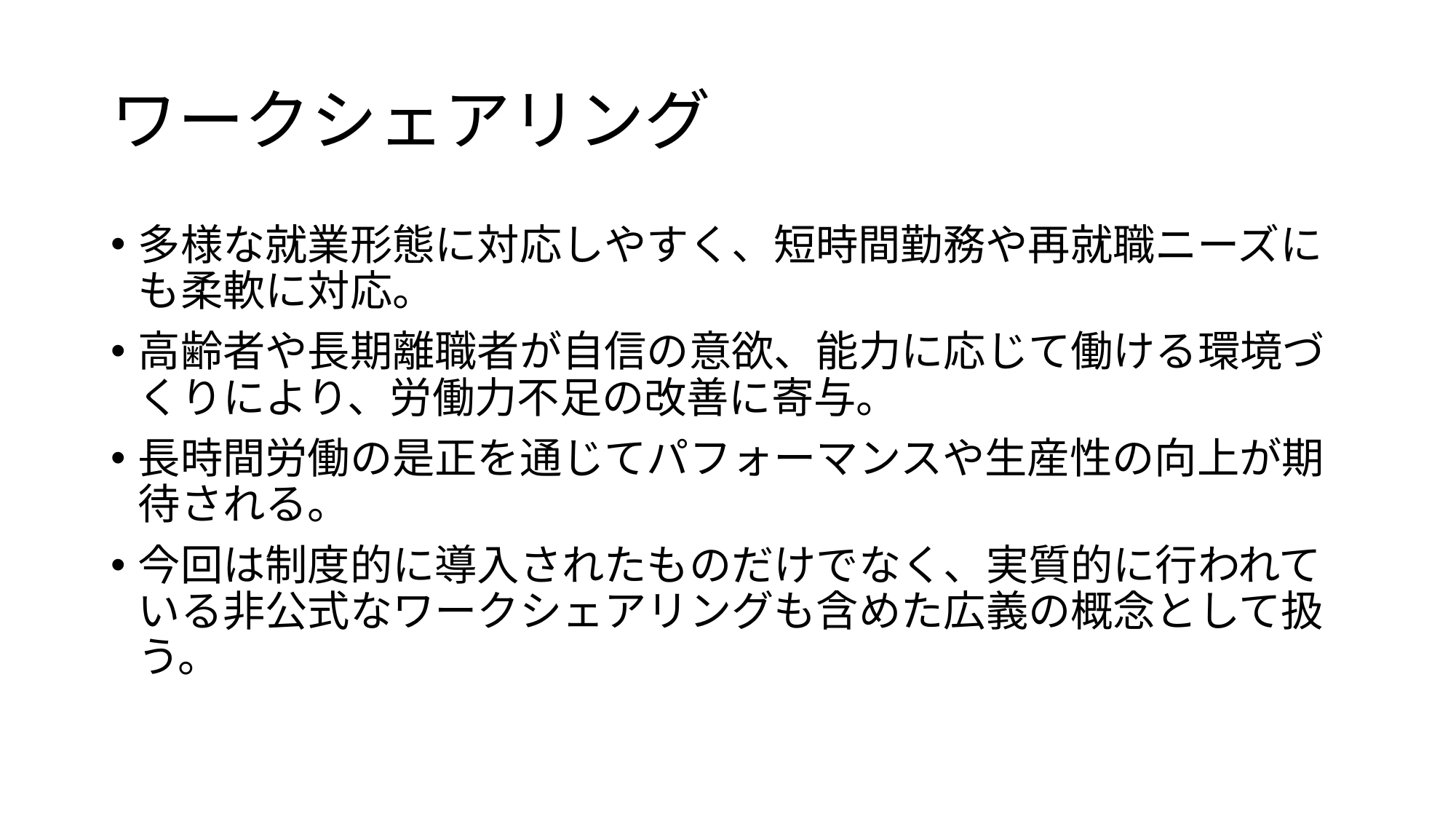

# ワークシェアリング
多様な就業形態に対応しやすく、短時間勤務や再就職ニーズにも柔軟に対応。
高齢者や長期離職者が自信の意欲、能力に応じて働ける環境づくりにより、労働力不足の改善に寄与。
長時間労働の是正を通じてパフォーマンスや生産性の向上が期待される。
今回は制度的に導入されたものだけでなく、実質的に行われている非公式なワークシェアリングも含めた広義の概念として扱う。